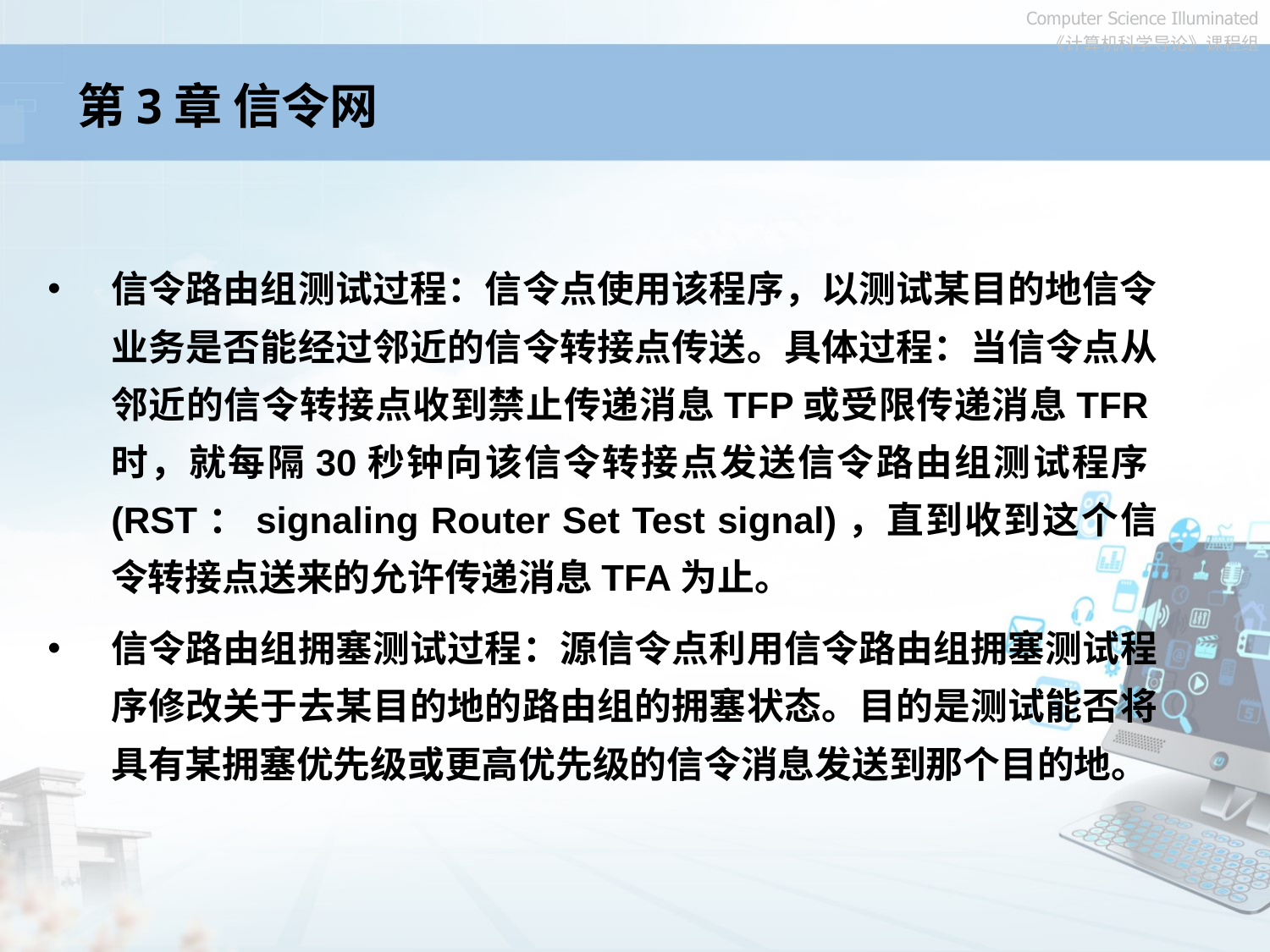

# 第3章 信令网
信令路由组测试过程：信令点使用该程序，以测试某目的地信令业务是否能经过邻近的信令转接点传送。具体过程：当信令点从邻近的信令转接点收到禁止传递消息TFP或受限传递消息TFR时，就每隔30秒钟向该信令转接点发送信令路由组测试程序(RST：signaling Router Set Test signal)，直到收到这个信令转接点送来的允许传递消息TFA为止。
信令路由组拥塞测试过程：源信令点利用信令路由组拥塞测试程序修改关于去某目的地的路由组的拥塞状态。目的是测试能否将具有某拥塞优先级或更高优先级的信令消息发送到那个目的地。